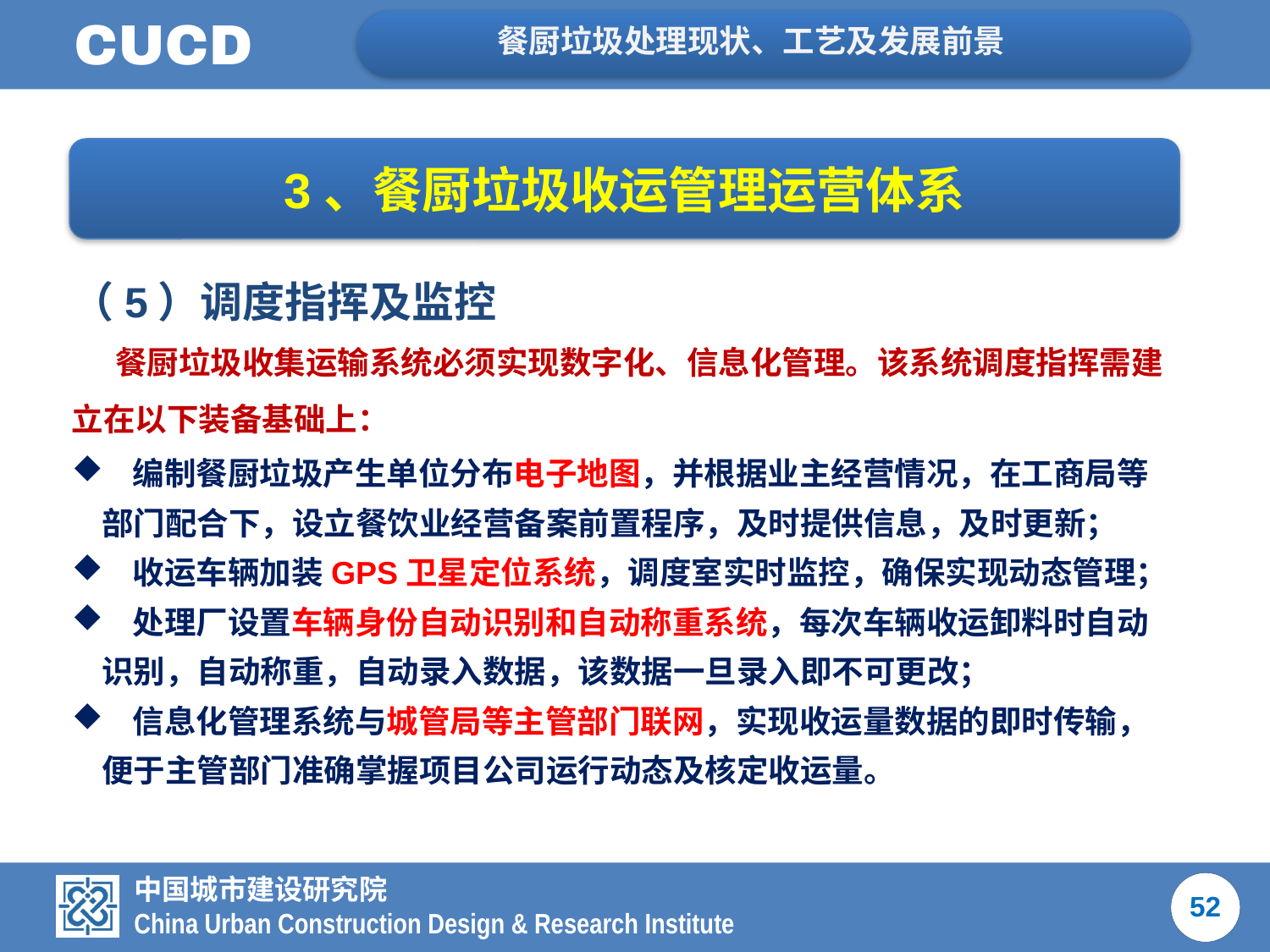

3、餐厨垃圾收运管理运营体系
（5）调度指挥及监控
     餐厨垃圾收集运输系统必须实现数字化、信息化管理。该系统调度指挥需建立在以下装备基础上：
   编制餐厨垃圾产生单位分布电子地图，并根据业主经营情况，在工商局等部门配合下，设立餐饮业经营备案前置程序，及时提供信息，及时更新；
   收运车辆加装GPS卫星定位系统，调度室实时监控，确保实现动态管理；
   处理厂设置车辆身份自动识别和自动称重系统，每次车辆收运卸料时自动识别，自动称重，自动录入数据，该数据一旦录入即不可更改；
   信息化管理系统与城管局等主管部门联网，实现收运量数据的即时传输，便于主管部门准确掌握项目公司运行动态及核定收运量。
52